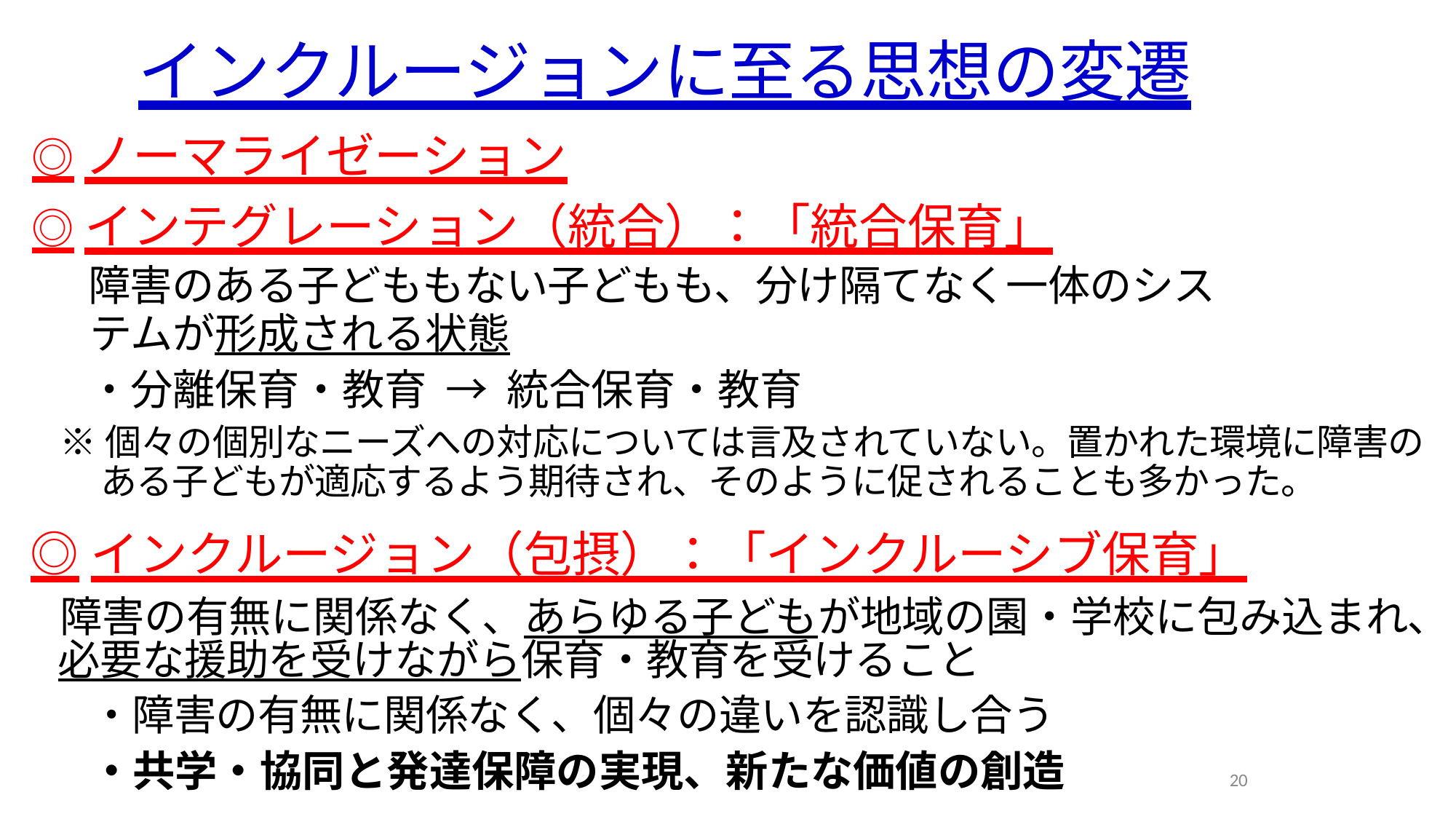

# インクルージョンに至る思想の変遷
◎ノーマライゼーション
◎インテグレーション（統合）：「統合保育」
障害のある子どももない子どもも、分け隔てなく一体のシス
テムが形成される状態
・分離保育・教育  →  統合保育・教育
※個々の個別なニーズへの対応については言及されていない。置かれた環境に障害のある子どもが適応するよう期待され、そのように促されることも多かった。
◎インクルージョン（包摂）：「インクルーシブ保育」
障害の有無に関係なく、あらゆる子どもが地域の園・学校に包み込まれ､必要な援助を受けながら保育・教育を受けること
・障害の有無に関係なく、個々の違いを認識し合う
・共学・協同と発達保障の実現、新たな価値の創造

20